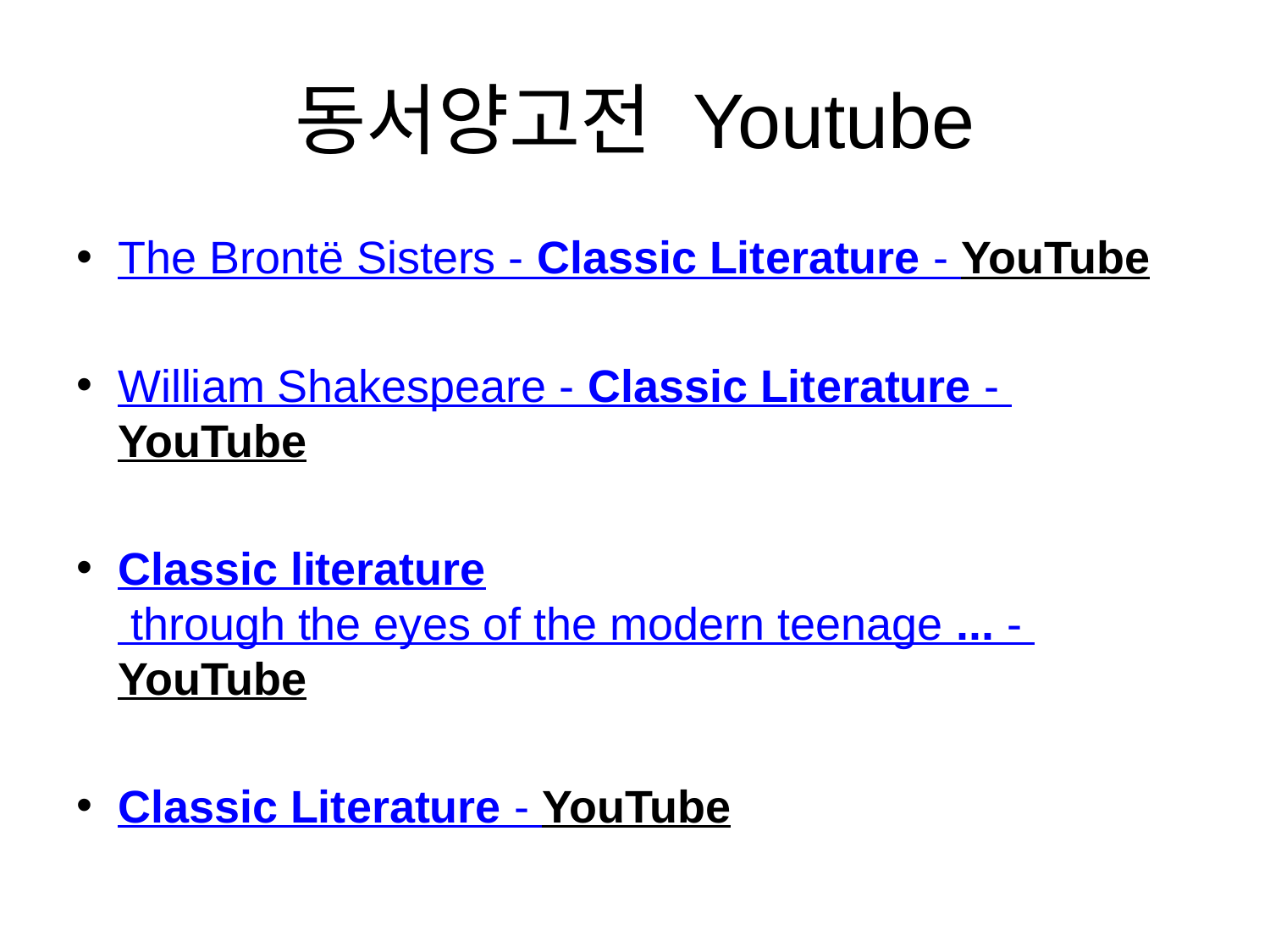

# 동서양고전 Youtube
The Brontë Sisters - Classic Literature - YouTube

William Shakespeare - Classic Literature - YouTube

Classic literature through the eyes of the modern teenage ... - YouTube

Classic Literature - YouTube